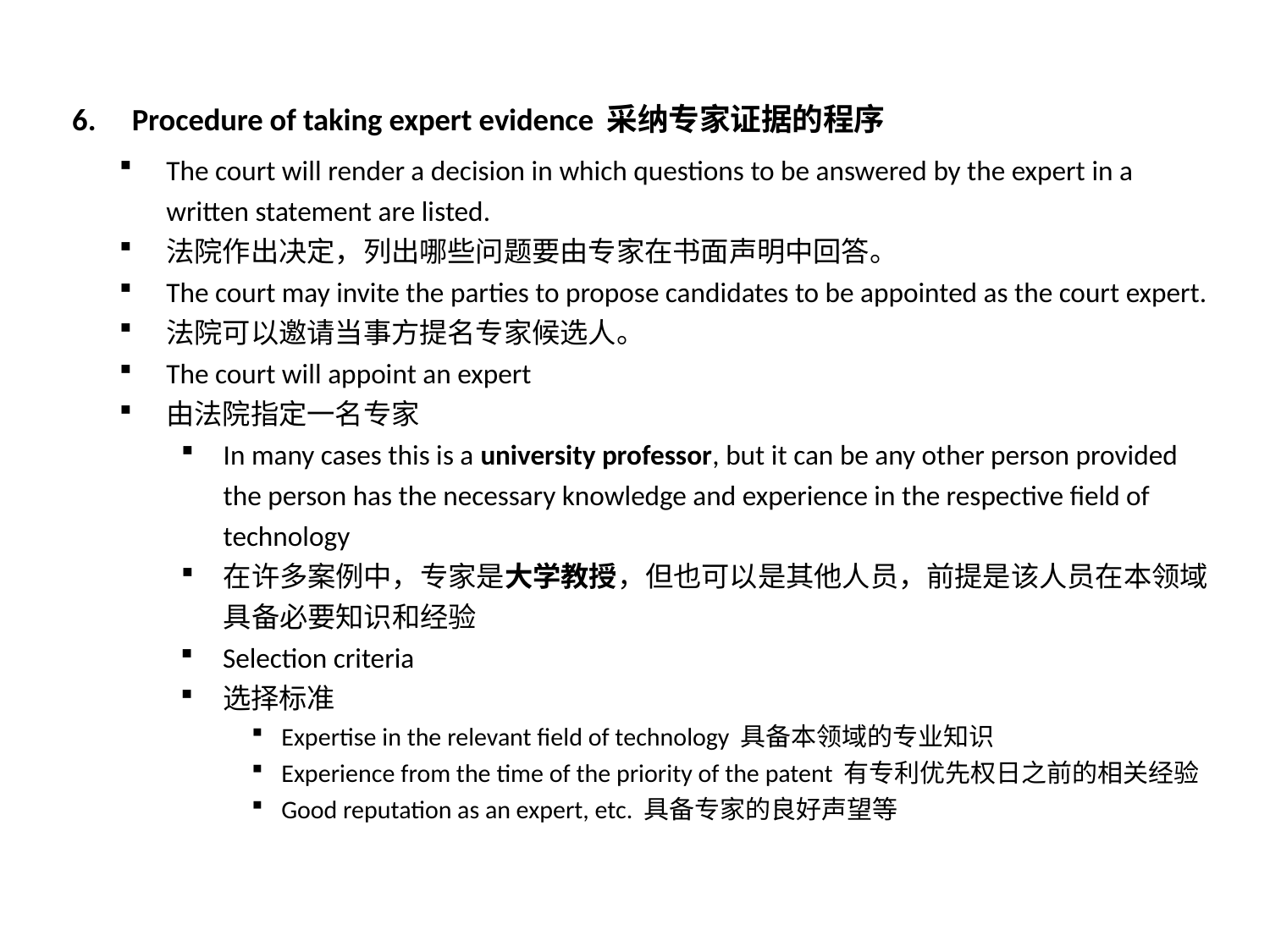

Procedure of taking expert evidence 采纳专家证据的程序
The court will render a decision in which questions to be answered by the expert in a written statement are listed.
法院作出决定，列出哪些问题要由专家在书面声明中回答。
The court may invite the parties to propose candidates to be appointed as the court expert.
法院可以邀请当事方提名专家候选人。
The court will appoint an expert
由法院指定一名专家
In many cases this is a university professor, but it can be any other person provided the person has the necessary knowledge and experience in the respective field of technology
在许多案例中，专家是大学教授，但也可以是其他人员，前提是该人员在本领域具备必要知识和经验
Selection criteria
选择标准
Expertise in the relevant field of technology 具备本领域的专业知识
Experience from the time of the priority of the patent 有专利优先权日之前的相关经验
Good reputation as an expert, etc. 具备专家的良好声望等

13